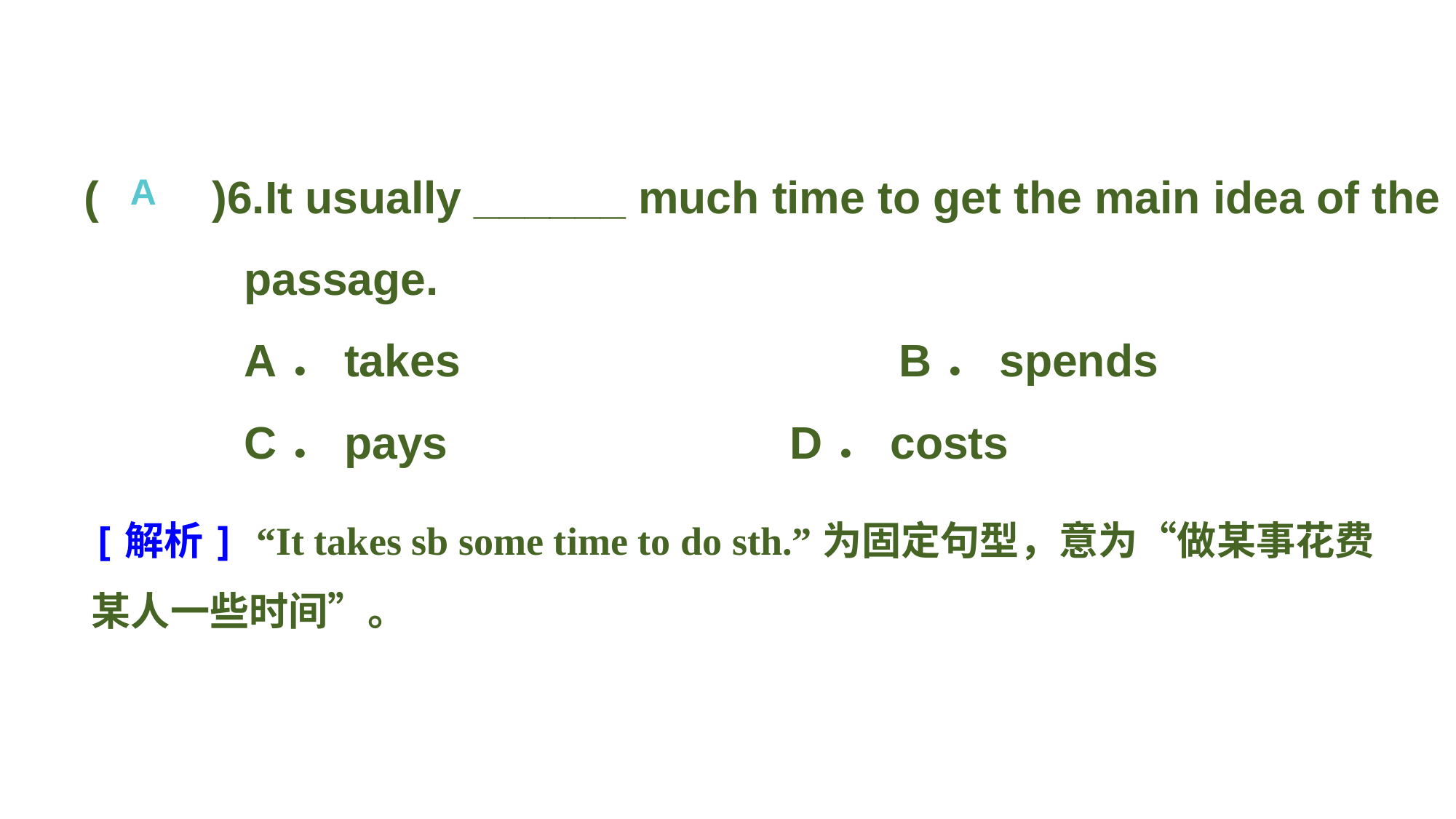

(　　)6.It usually ______ much time to get the main idea of the
passage.
A．takes  				B．spends
C．pays 				D．costs
A
[解析]  “It takes sb some time to do sth.”为固定句型，意为“做某事花费某人一些时间”。